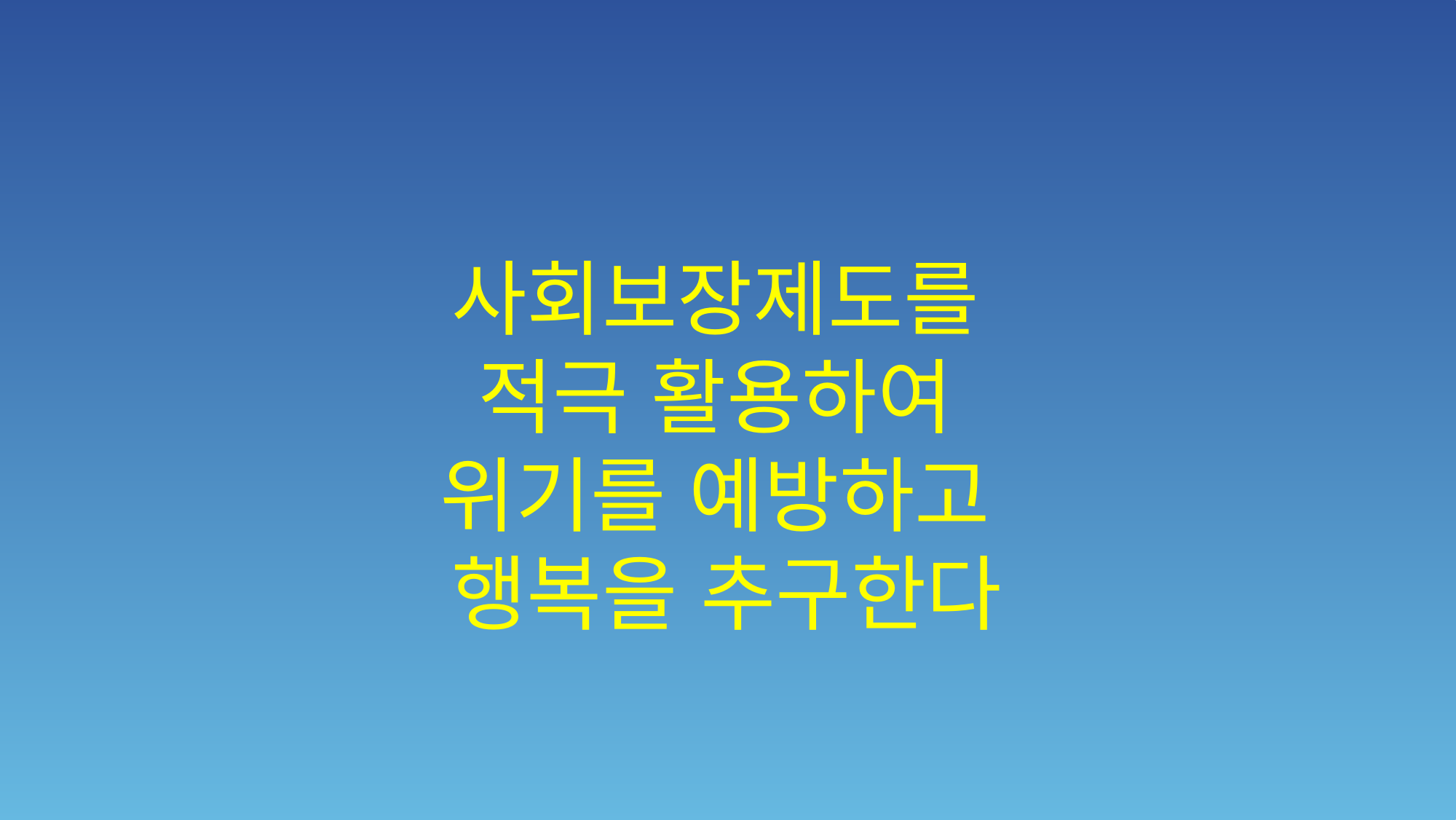

사회보장제도를
적극 활용하여
위기를 예방하고
행복을 추구한다